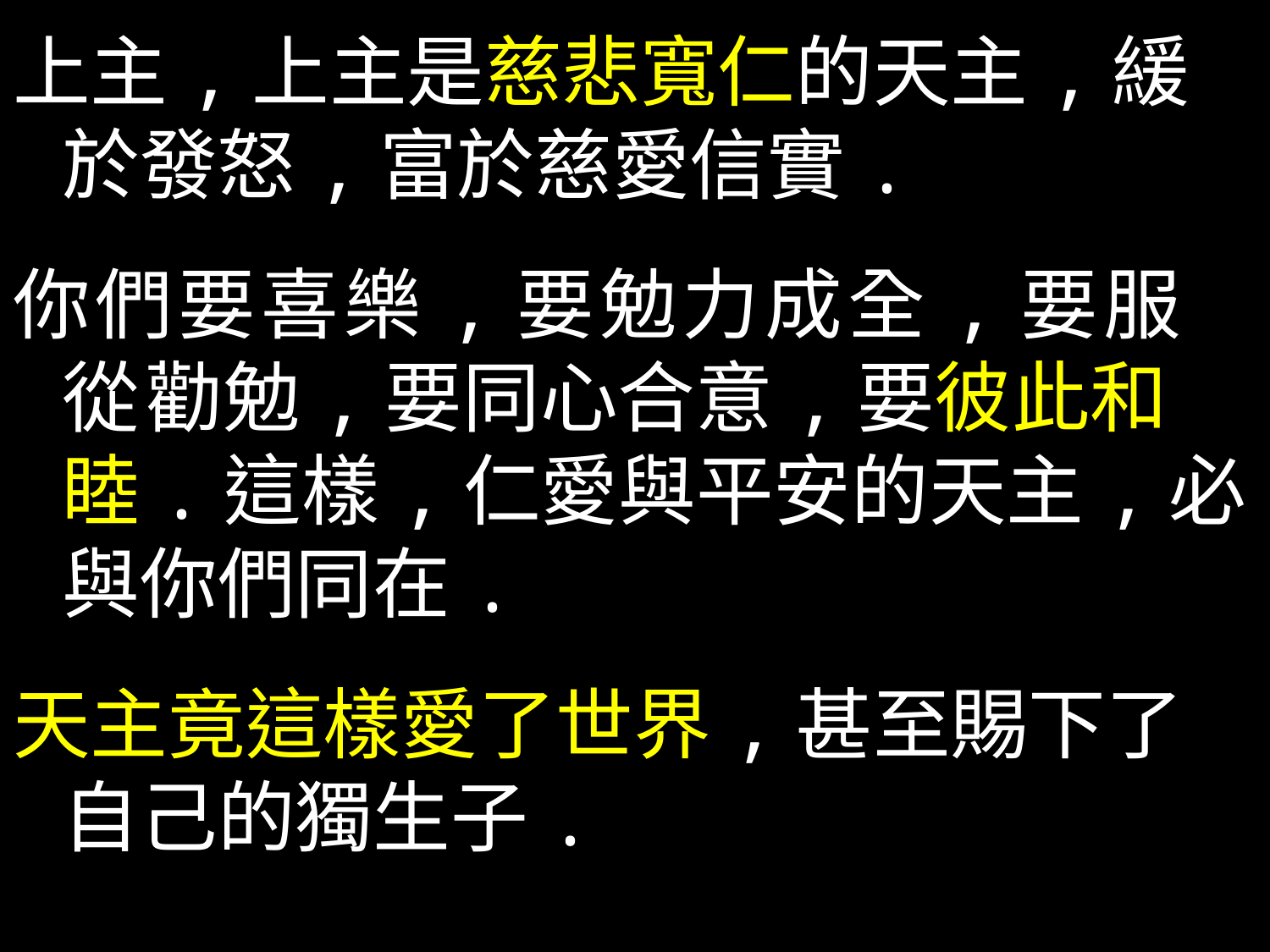

上主,上主是慈悲寬仁的天主,緩於發怒,富於慈愛信實.
你們要喜樂,要勉力成全,要服從勸勉,要同心合意,要彼此和睦.這樣,仁愛與平安的天主,必與你們同在.
天主竟這樣愛了世界,甚至賜下了自己的獨生子.